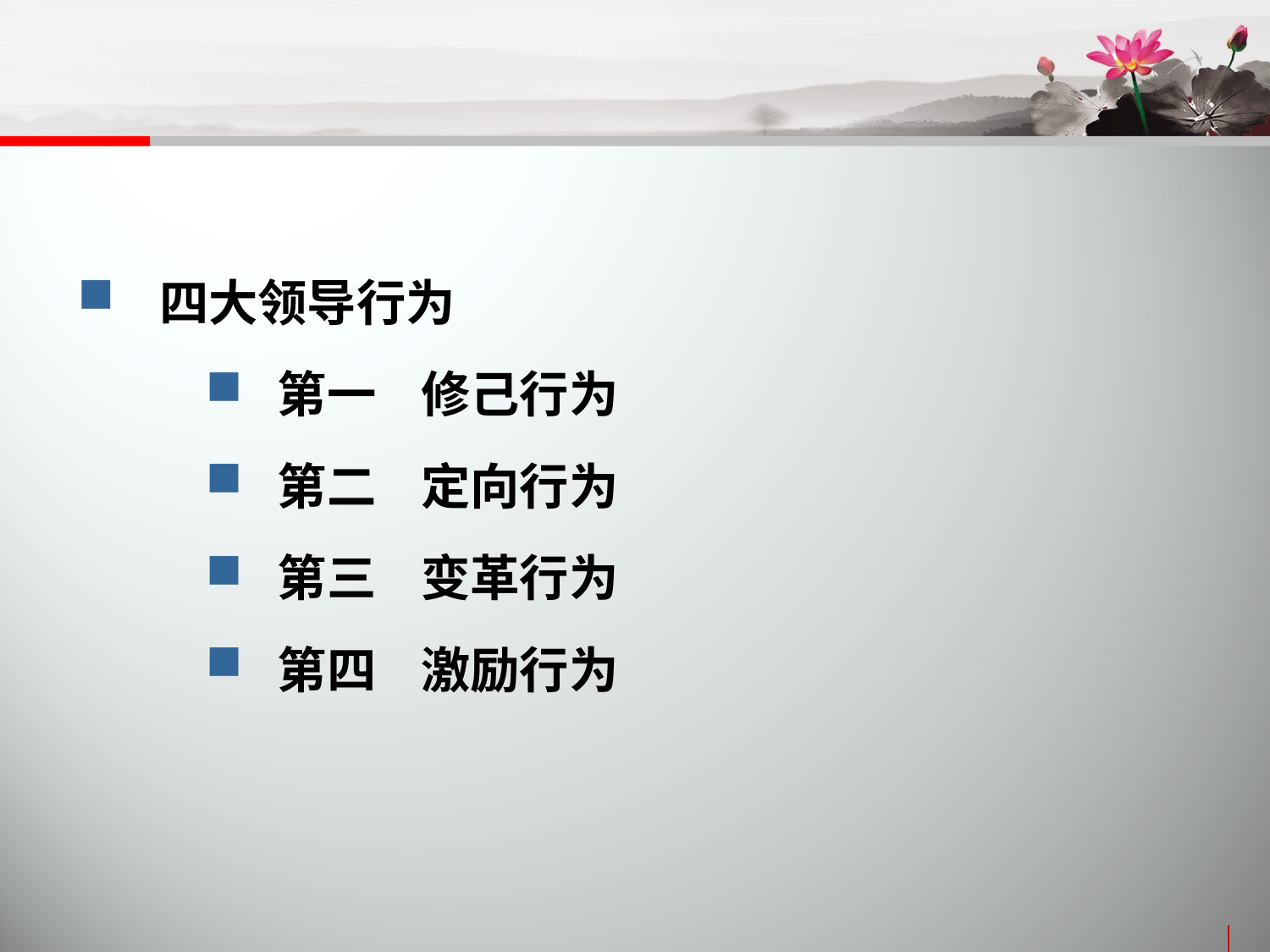

四大领导行为
  第一    修己行为
  第二    定向行为
  第三    变革行为
  第四    激励行为